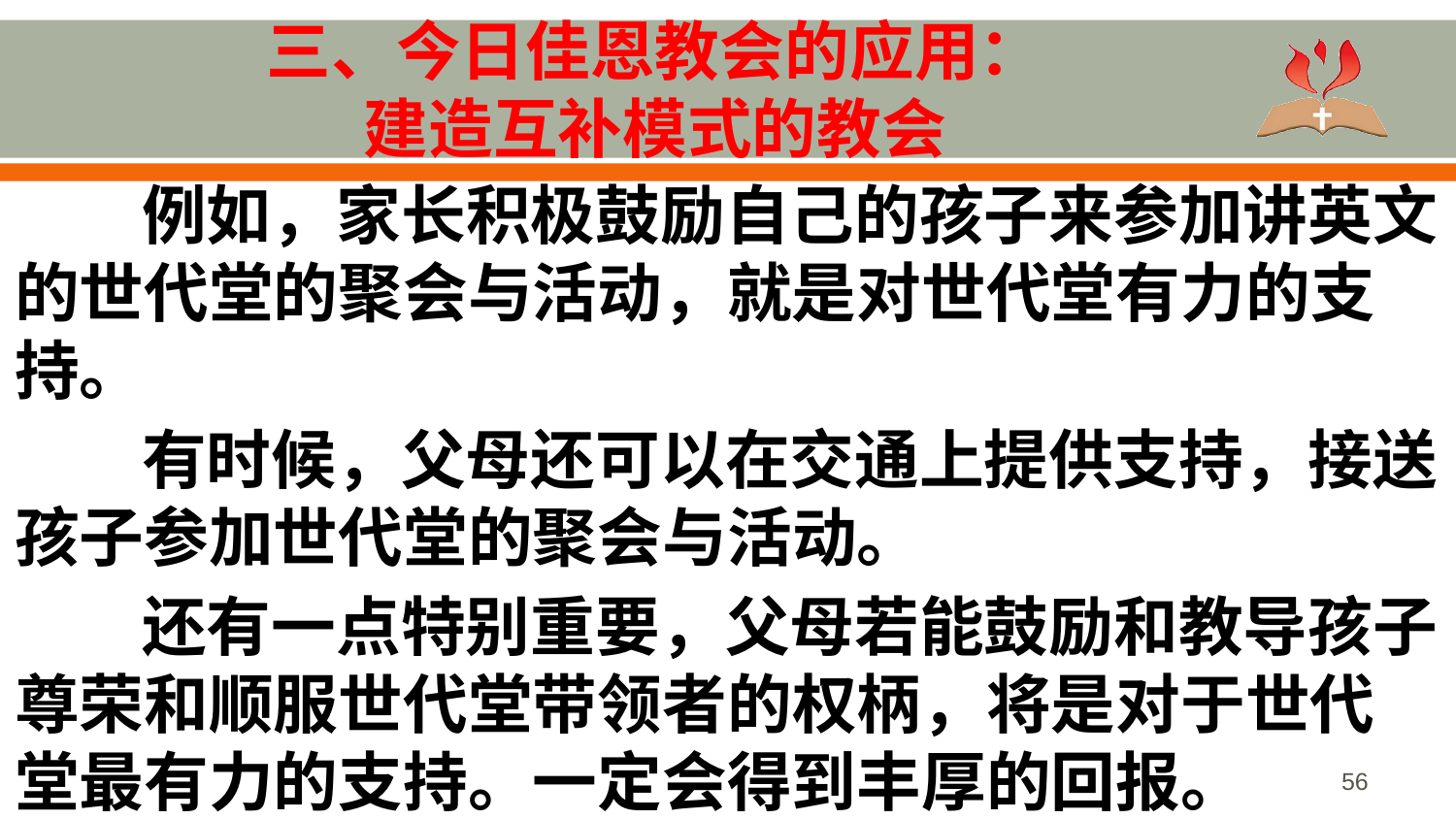

# 三、今日佳恩教会的应用： 建造互补模式的教会
例如，家长积极鼓励自己的孩子来参加讲英文的世代堂的聚会与活动，就是对世代堂有力的支持。
有时候，父母还可以在交通上提供支持，接送孩子参加世代堂的聚会与活动。
还有一点特别重要，父母若能鼓励和教导孩子尊荣和顺服世代堂带领者的权柄，将是对于世代堂最有力的支持。一定会得到丰厚的回报。

56